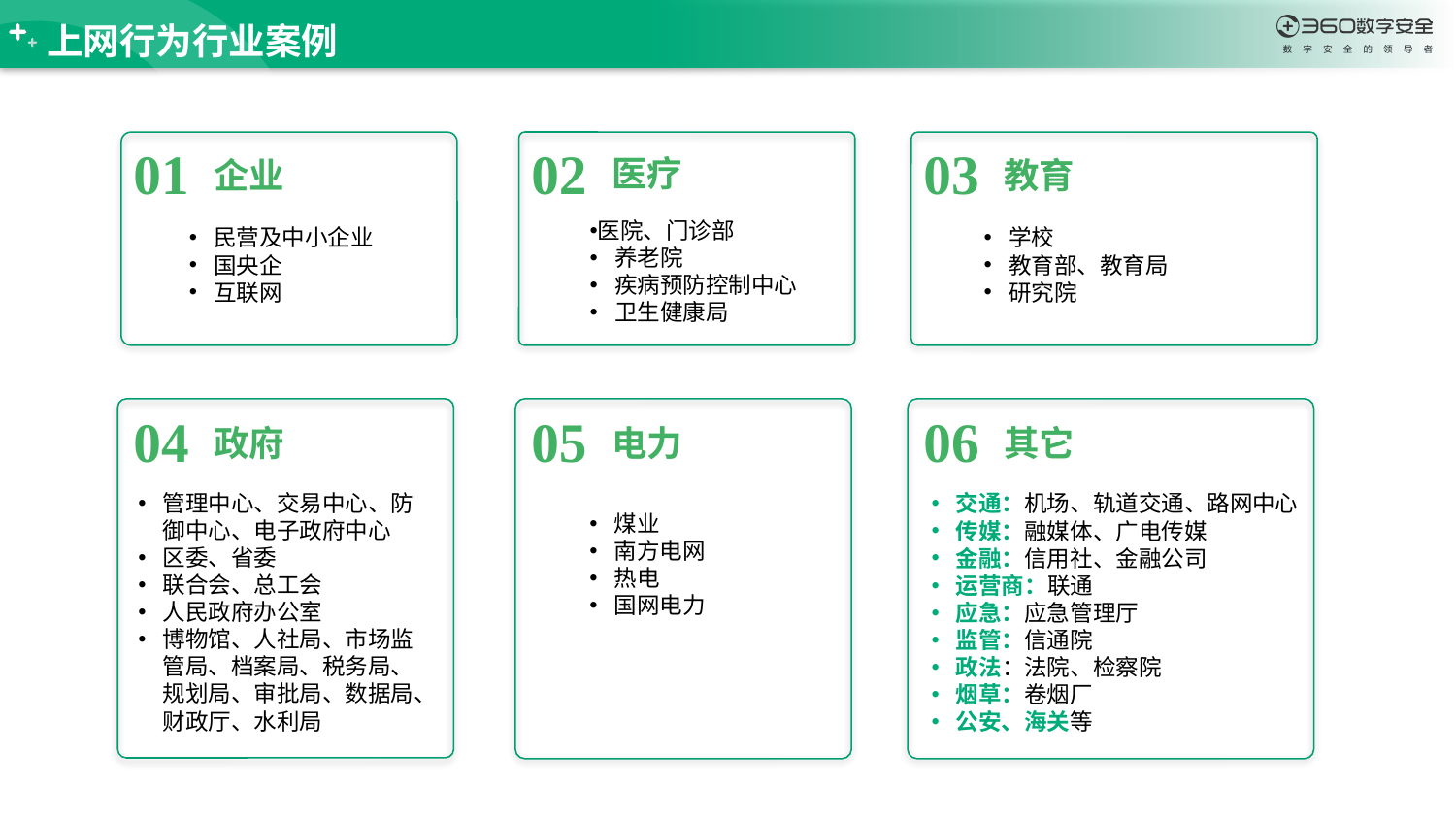

上网行为行业案例

01

02

03
医疗
企业
教育
医院、门诊部
养老院
疾病预防控制中心
卫生健康局
学校
教育部、教育局
研究院
民营及中小企业
国央企
互联网

04
05
06
电力
其它
政府
管理中心、交易中心、防御中心、电子政府中心
区委、省委
联合会、总工会
人民政府办公室
博物馆、人社局、市场监管局、档案局、税务局、规划局、审批局、数据局、财政厅、水利局
交通：机场、轨道交通、路网中心
传媒：融媒体、广电传媒
金融：信用社、金融公司
运营商：联通
应急：应急管理厅
监管：信通院
政法：法院、检察院
烟草：卷烟厂
公安、海关等
煤业
南方电网
热电
国网电力